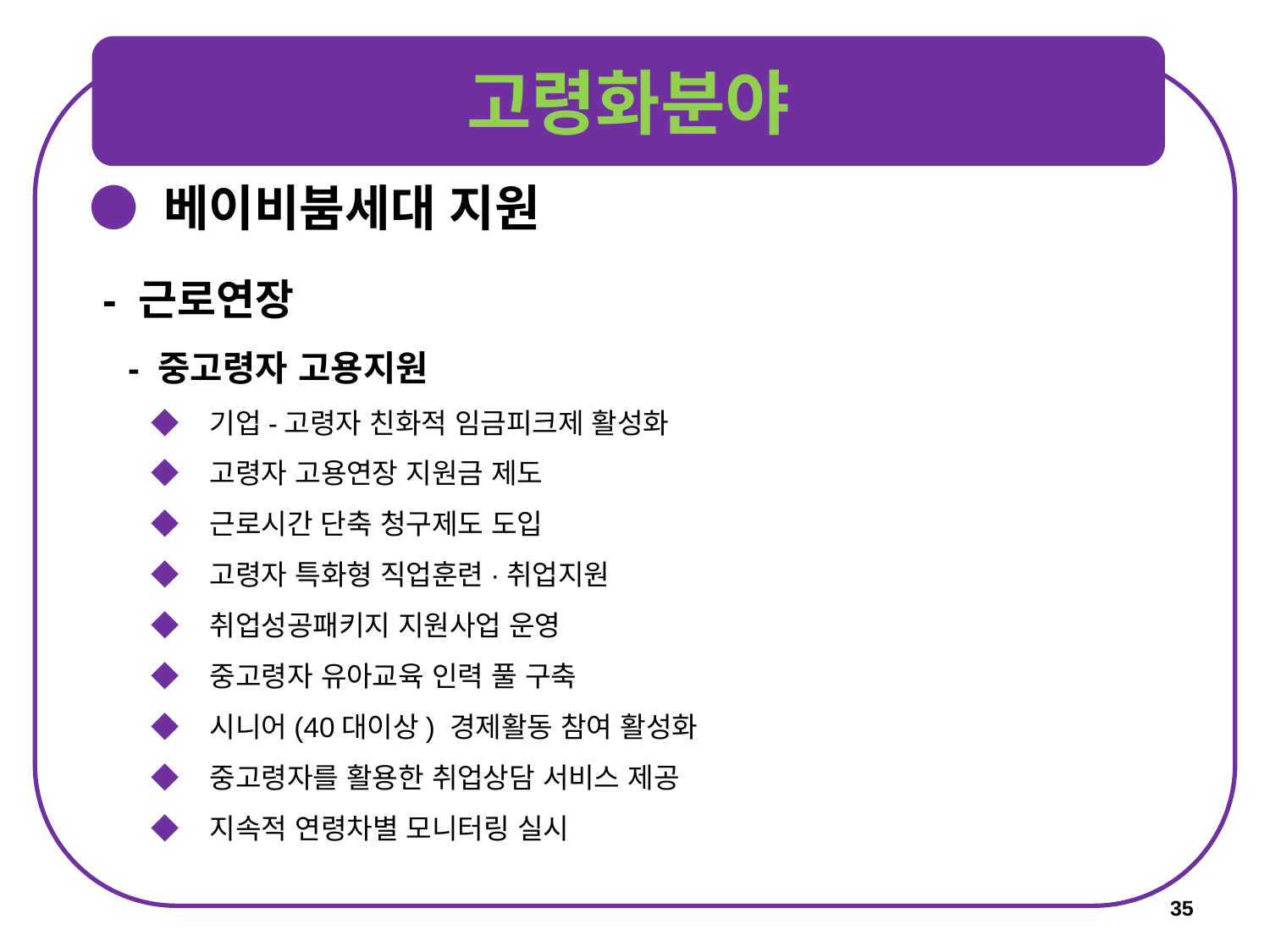

고령화분야

● 베이비붐세대 지원
 - 근로연장
    - 중고령자 고용지원
        ◆   기업-고령자 친화적 임금피크제 활성화
        ◆   고령자 고용연장 지원금 제도
        ◆   근로시간 단축 청구제도 도입
        ◆   고령자 특화형 직업훈련·취업지원
        ◆   취업성공패키지 지원사업 운영
        ◆   중고령자 유아교육 인력 풀 구축
        ◆   시니어(40대이상) 경제활동 참여 활성화
        ◆   중고령자를 활용한 취업상담 서비스 제공
        ◆   지속적 연령차별 모니터링 실시

35